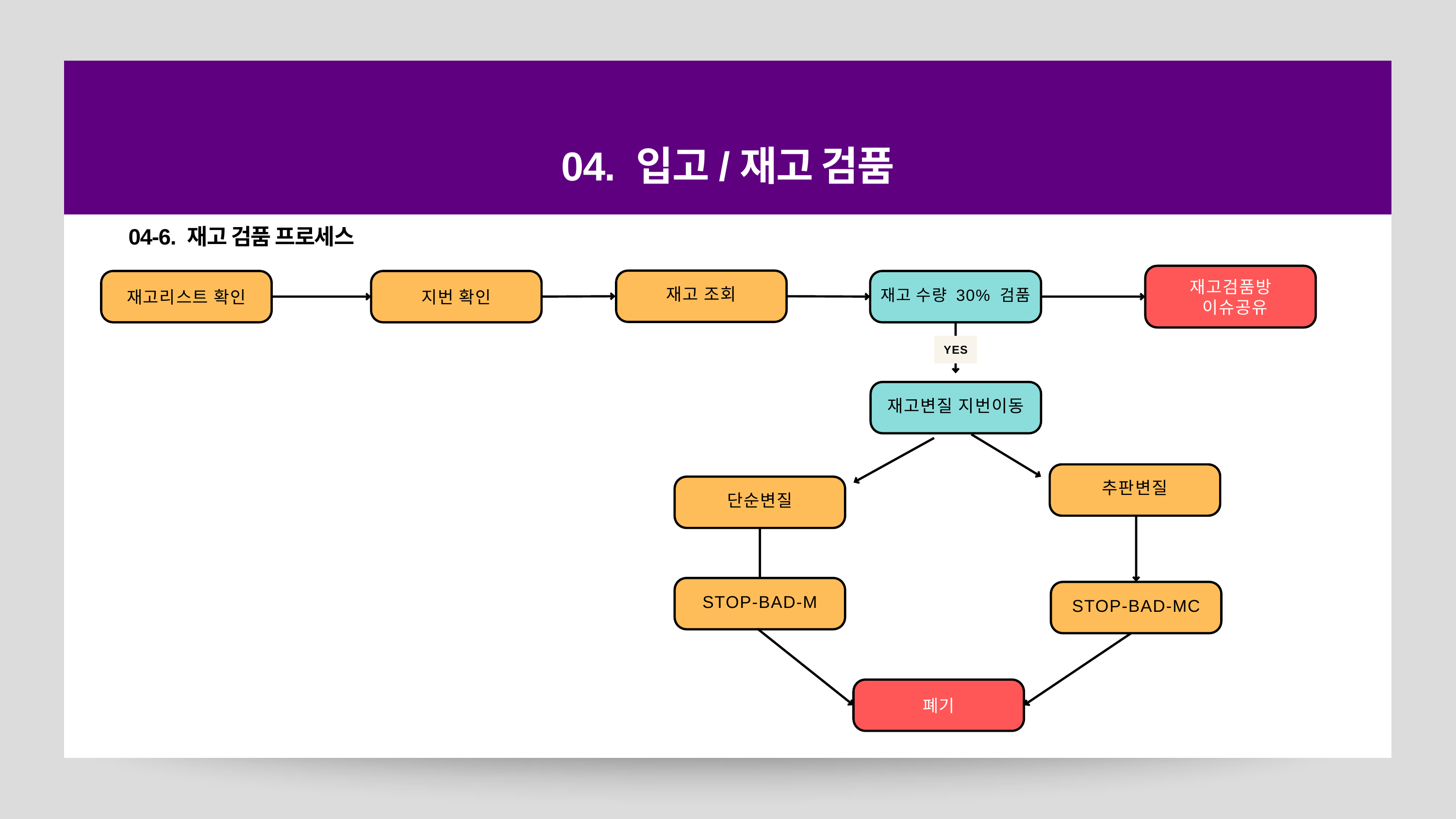

04. 입고/재고 검품
04-6. 재고 검품 프로세스

재고검품방
 이슈공유

재고 조회

재고리스트 확인

지번 확인

재고 수량 30% 검품

YES

재고변질 지번이동

추판변질

단순변질

STOP-BAD-M

STOP-BAD-MC

폐기